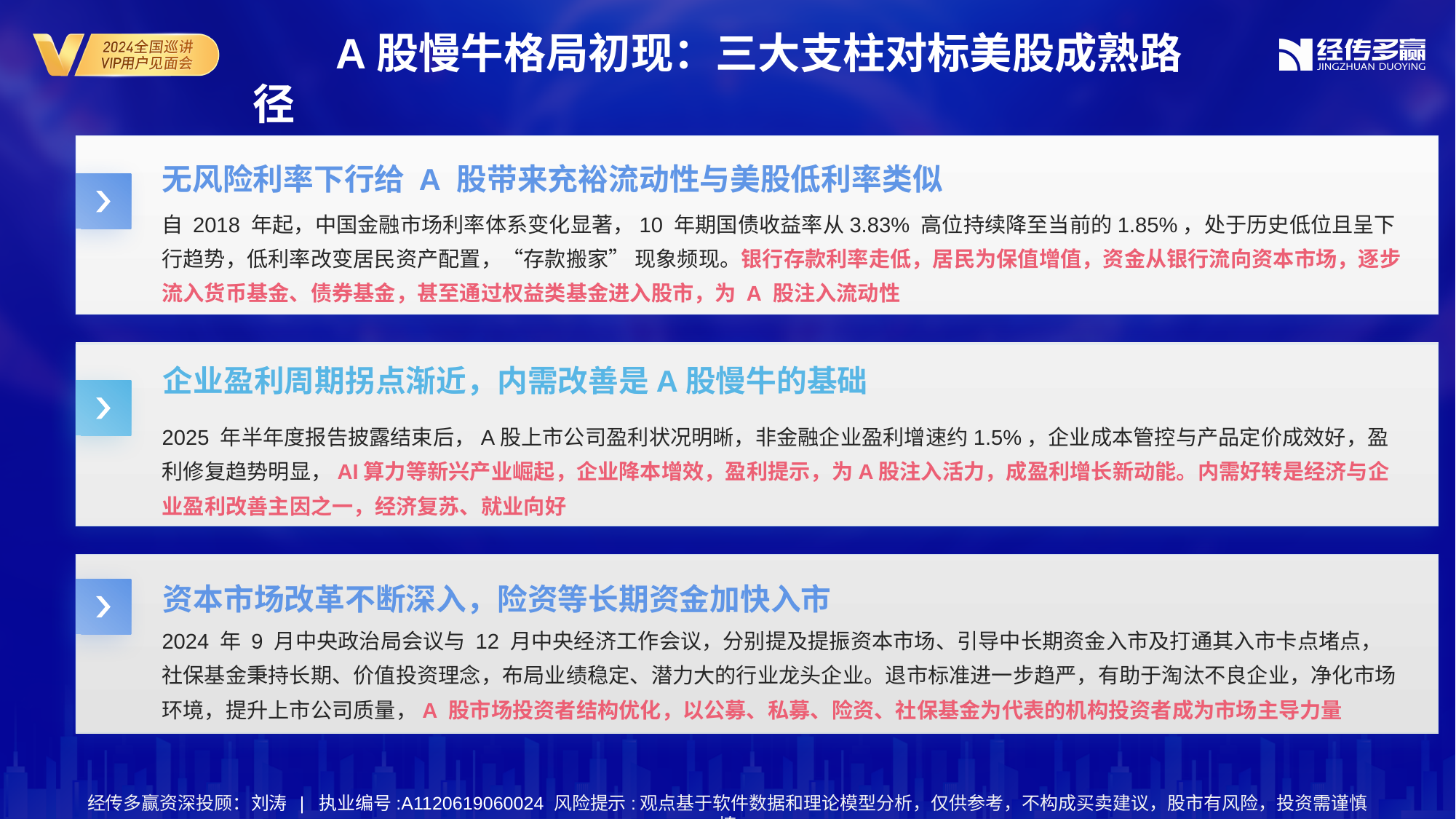

A股慢牛格局初现：三大支柱对标美股成熟路径

无风险利率下行给 A 股带来充裕流动性与美股低利率类似

自 2018 年起，中国金融市场利率体系变化显著，10 年期国债收益率从3.83% 高位持续降至当前的1.85%，处于历史低位且呈下行趋势，低利率改变居民资产配置，“存款搬家” 现象频现。银行存款利率走低，居民为保值增值，资金从银行流向资本市场，逐步流入货币基金、债券基金，甚至通过权益类基金进入股市，为 A 股注入流动性

企业盈利周期拐点渐近，内需改善是A股慢牛的基础

2025 年半年度报告披露结束后，A股上市公司盈利状况明晰，非金融企业盈利增速约1.5%，企业成本管控与产品定价成效好，盈利修复趋势明显，AI算力等新兴产业崛起，企业降本增效，盈利提示，为A股注入活力，成盈利增长新动能。内需好转是经济与企业盈利改善主因之一，经济复苏、就业向好

资本市场改革不断深入，险资等长期资金加快入市

2024 年 9 月中央政治局会议与 12 月中央经济工作会议，分别提及提振资本市场、引导中长期资金入市及打通其入市卡点堵点，社保基金秉持长期、价值投资理念，布局业绩稳定、潜力大的行业龙头企业。退市标准进一步趋严，有助于淘汰不良企业，净化市场环境，提升上市公司质量，A 股市场投资者结构优化，以公募、私募、险资、社保基金为代表的机构投资者成为市场主导力量
经传多赢资深投顾：刘涛  |  执业编号:A1120619060024 风险提示:观点基于软件数据和理论模型分析，仅供参考，不构成买卖建议，股市有风险，投资需谨慎慎